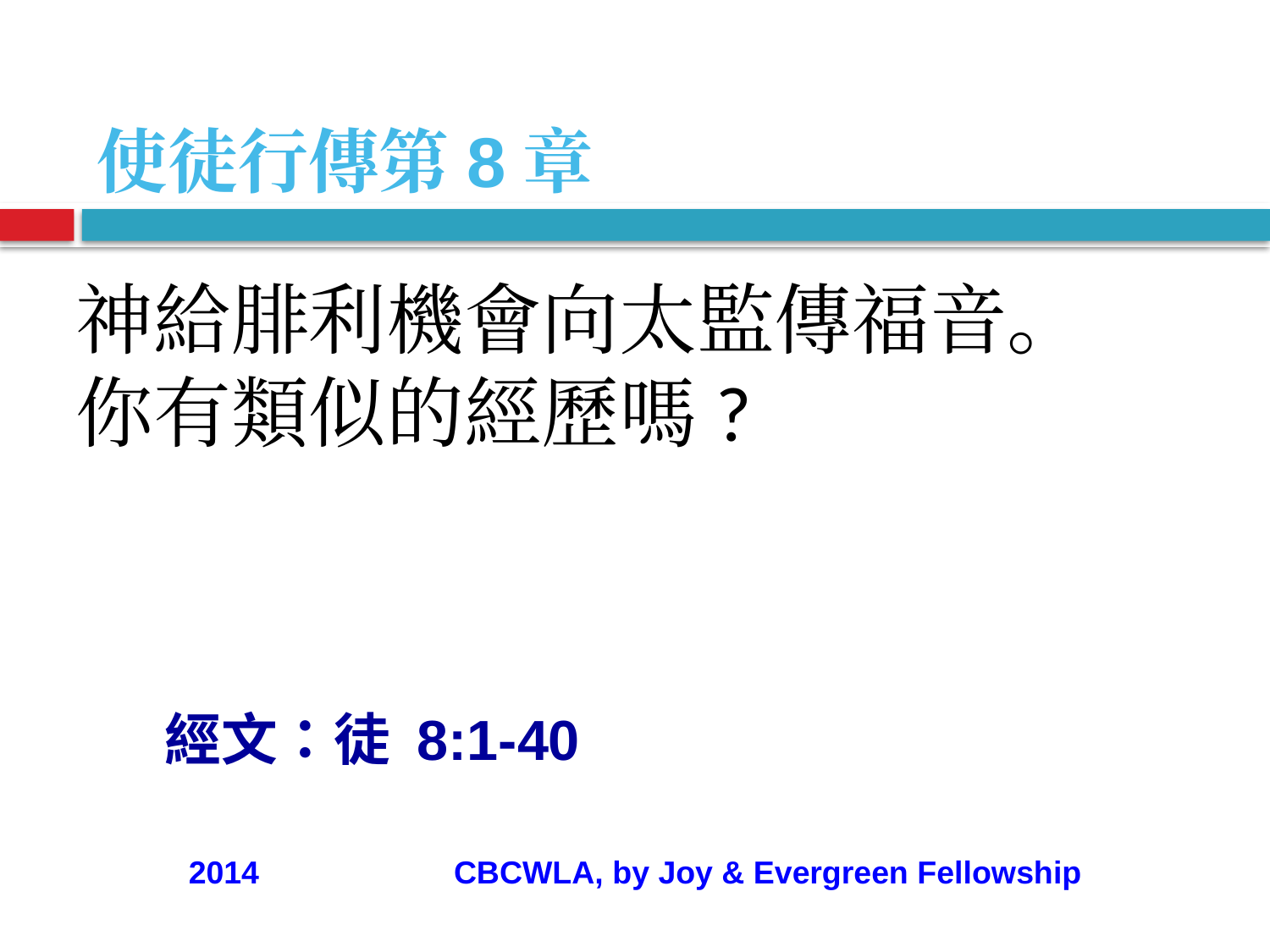

# 使徒行傳第8章
神給腓利機會向太監傳福音。你有類似的經歷嗎?
經文：徒 8:1-40
2014                      CBCWLA, by Joy & Evergreen Fellowship